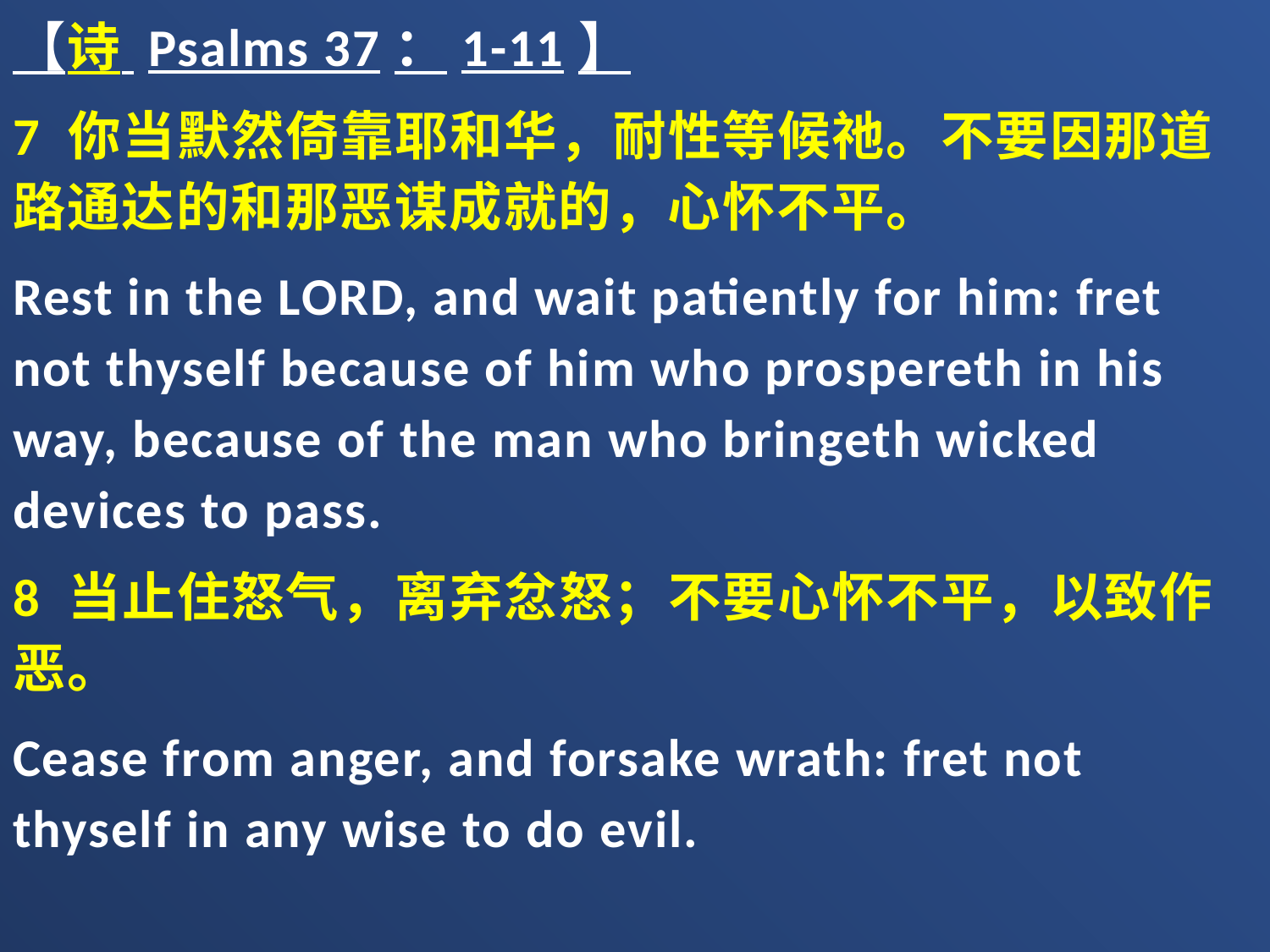

【诗 Psalms 37：1-11】
7 你当默然倚靠耶和华，耐性等候祂。不要因那道路通达的和那恶谋成就的，心怀不平。
Rest in the LORD, and wait patiently for him: fret not thyself because of him who prospereth in his way, because of the man who bringeth wicked devices to pass.
8 当止住怒气，离弃忿怒；不要心怀不平，以致作恶。
Cease from anger, and forsake wrath: fret not thyself in any wise to do evil.